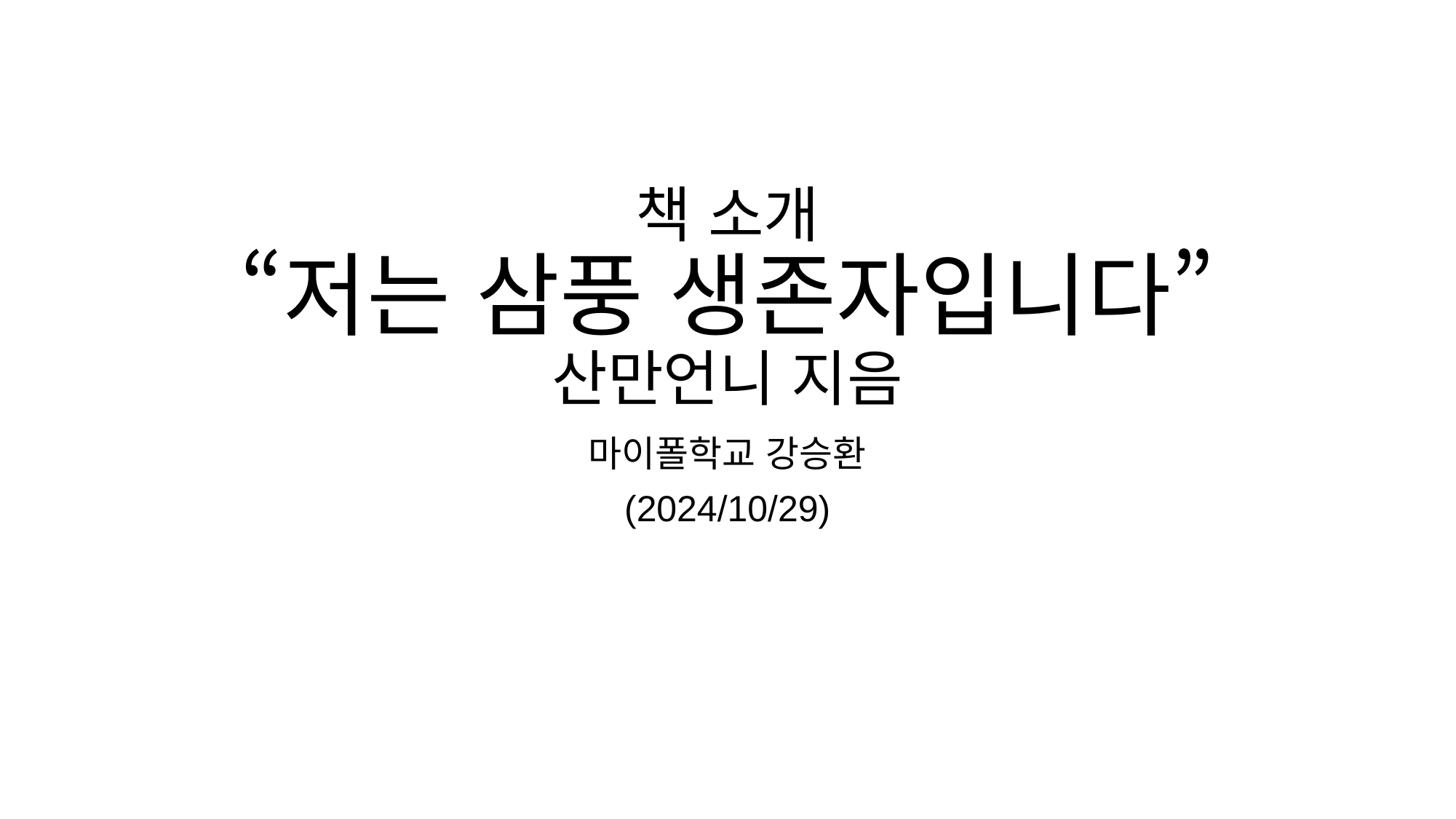

# 책 소개 “저는 삼풍 생존자입니다” 산만언니 지음
마이폴학교 강승환
(2024/10/29)